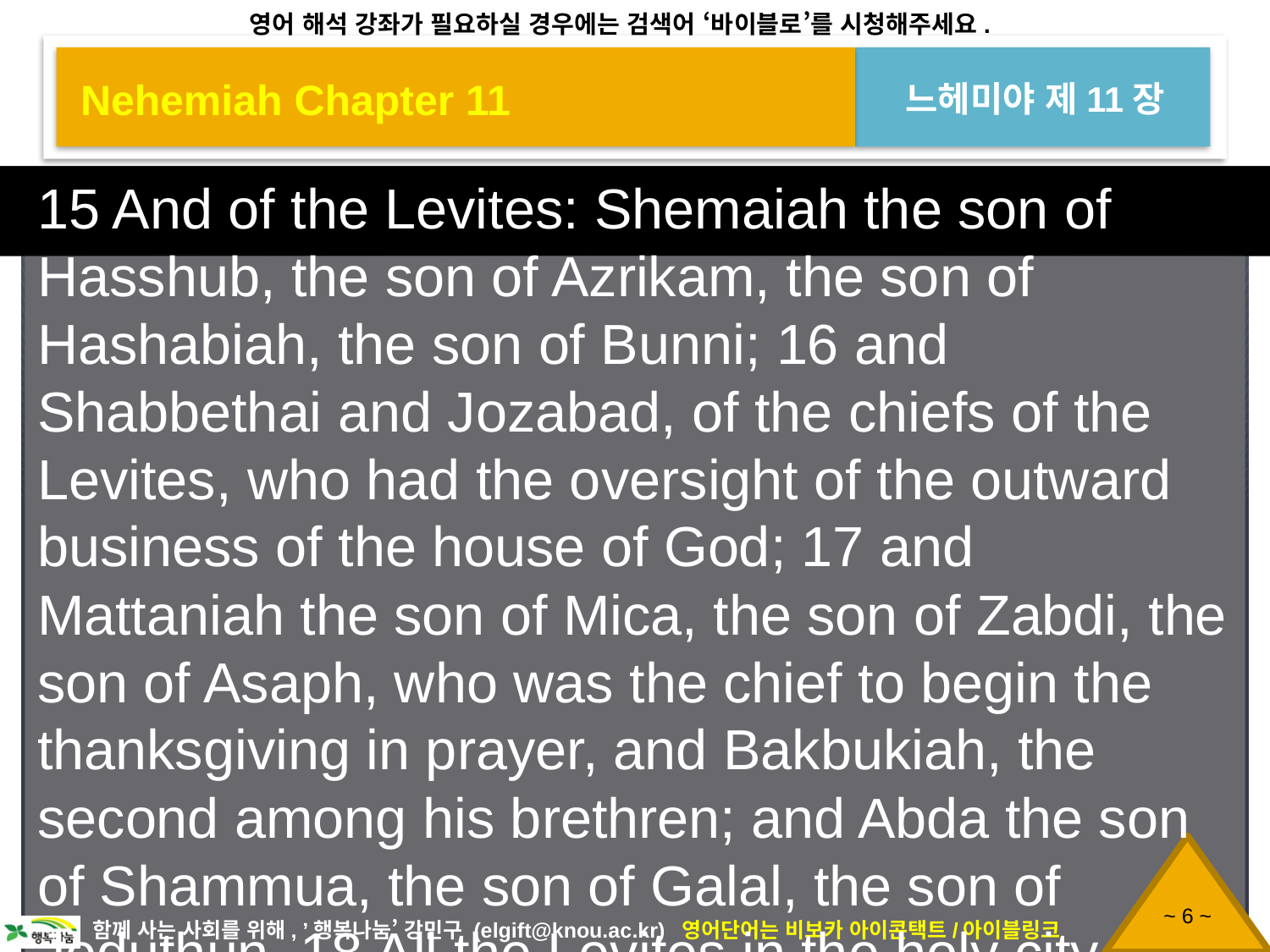

Nehemiah Chapter 11
느헤미야 제11장
15 And of the Levites: Shemaiah the son of Hasshub, the son of Azrikam, the son of Hashabiah, the son of Bunni; 16 and Shabbethai and Jozabad, of the chiefs of the Levites, who had the oversight of the outward business of the house of God; 17 and Mattaniah the son of Mica, the son of Zabdi, the son of Asaph, who was the chief to begin the thanksgiving in prayer, and Bakbukiah, the second among his brethren; and Abda the son of Shammua, the son of Galal, the son of Jeduthun. 18 All the Levites in the holy city were two hundred fourscore